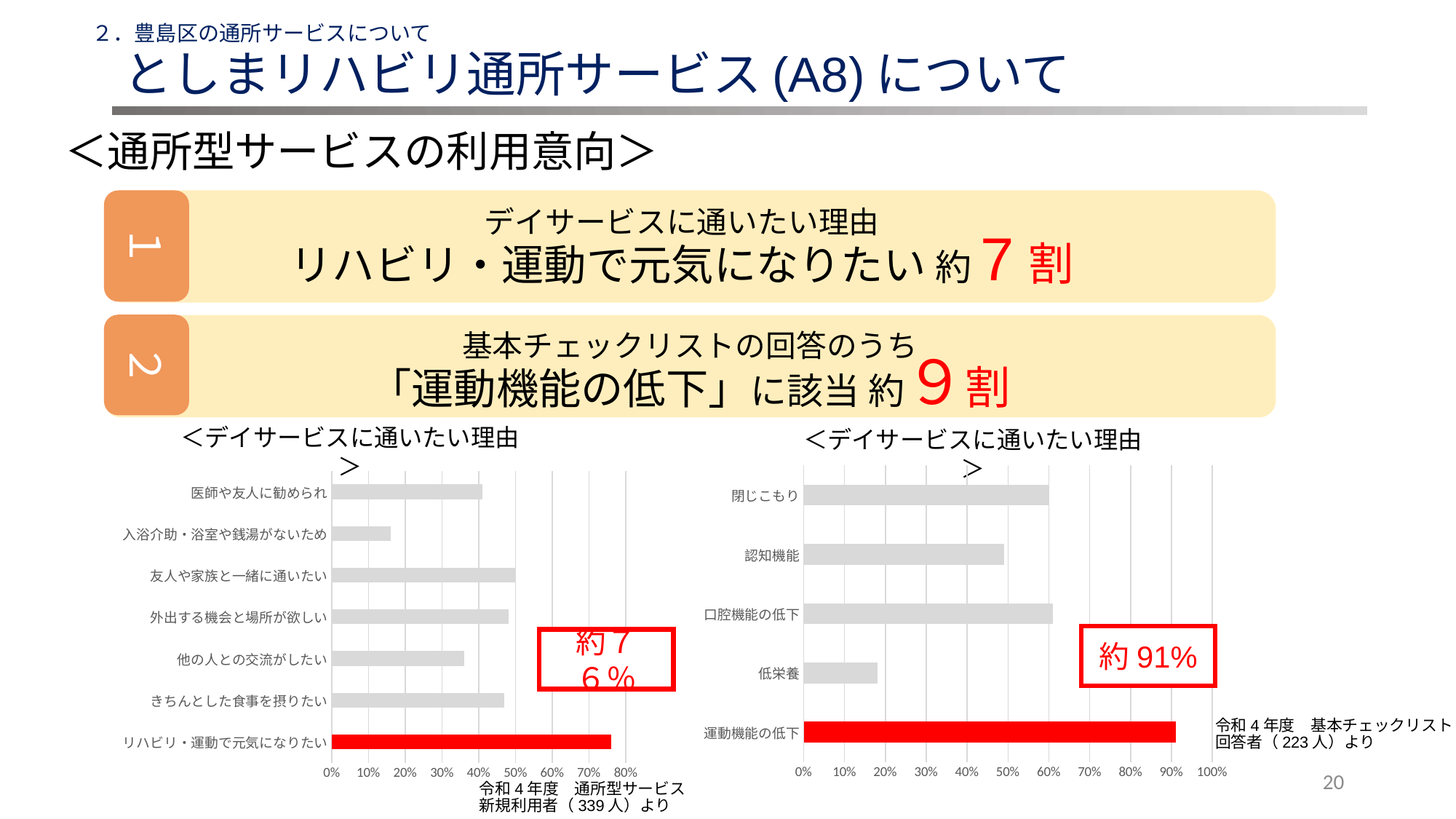

# ２．豊島区の通所サービスについて
としまリハビリ通所サービス(A8)について

＜通所型サービスの利用意向＞

１
デイサービスに通いたい理由
リハビリ・運動で元気になりたい 約7割
２
基本チェックリストの回答のうち
「運動機能の低下」に該当 約９割
＜デイサービスに通いたい理由＞
＜デイサービスに通いたい理由＞

### Chart

| Category |  |
|---|---|
| 運動機能の低下 | 0.91 |
| 低栄養 | 0.18 |
| 口腔機能の低下 | 0.61 |
| 認知機能 | 0.49 |
| 閉じこもり | 0.6 |

### Chart

| Category |  |
|---|---|
| リハビリ・運動で元気になりたい | 0.76 |
| きちんとした食事を摂りたい | 0.47 |
| 他の人との交流がしたい | 0.36 |
| 外出する機会と場所が欲しい | 0.48 |
| 友人や家族と一緒に通いたい | 0.5 |
| 入浴介助・浴室や銭湯がないため | 0.16 |
| 医師や友人に勧められ | 0.41 |
40 ％
約91%
約７６％
令和4年度　基本チェックリスト
回答者（223人）より
20
令和4年度　通所型サービス
新規利用者（339人）より